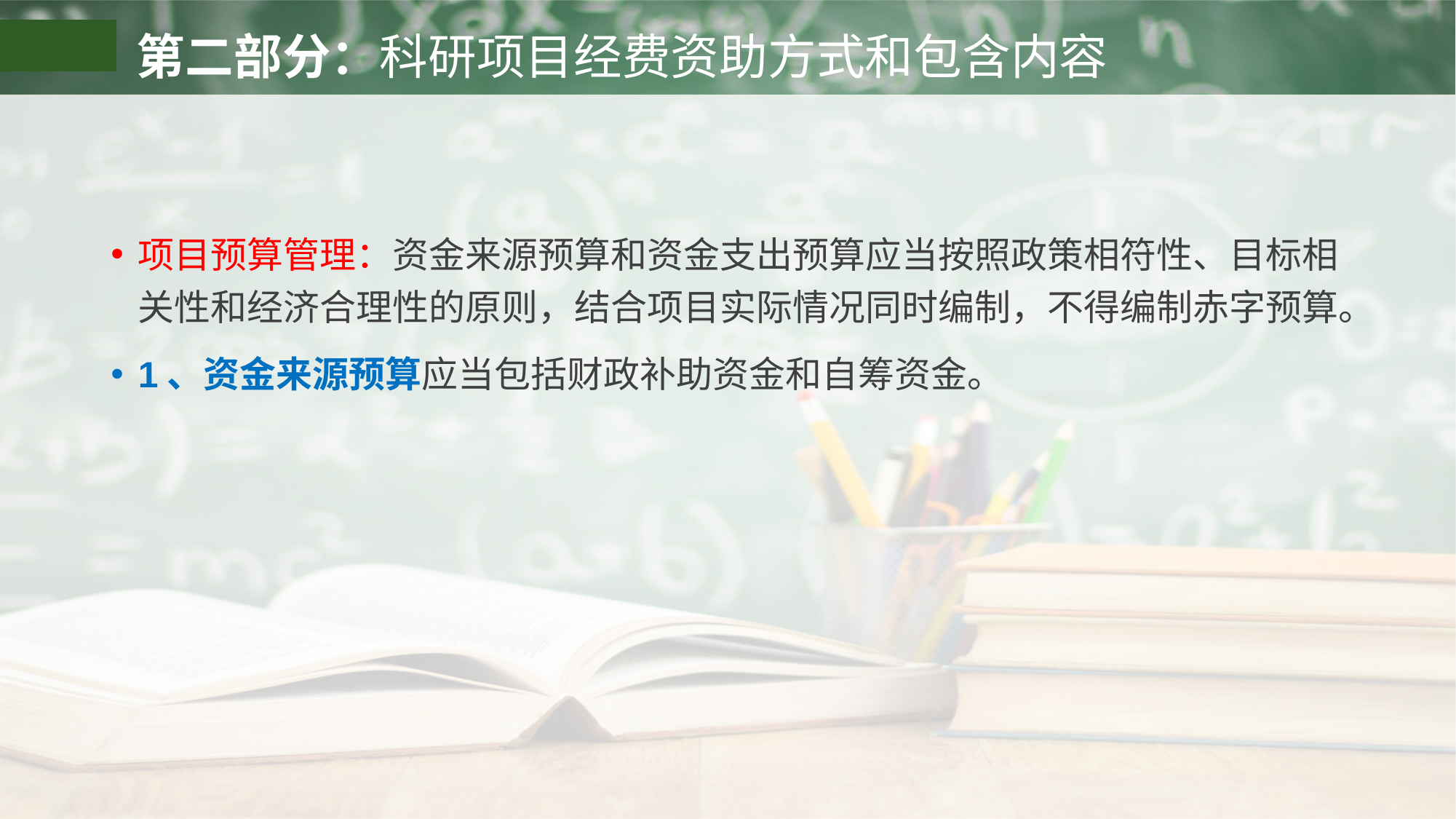

# 第二部分：科研项目经费资助方式和包含内容

项目预算管理：资金来源预算和资金支出预算应当按照政策相符性、目标相关性和经济合理性的原则，结合项目实际情况同时编制，不得编制赤字预算。
1、资金来源预算应当包括财政补助资金和自筹资金。